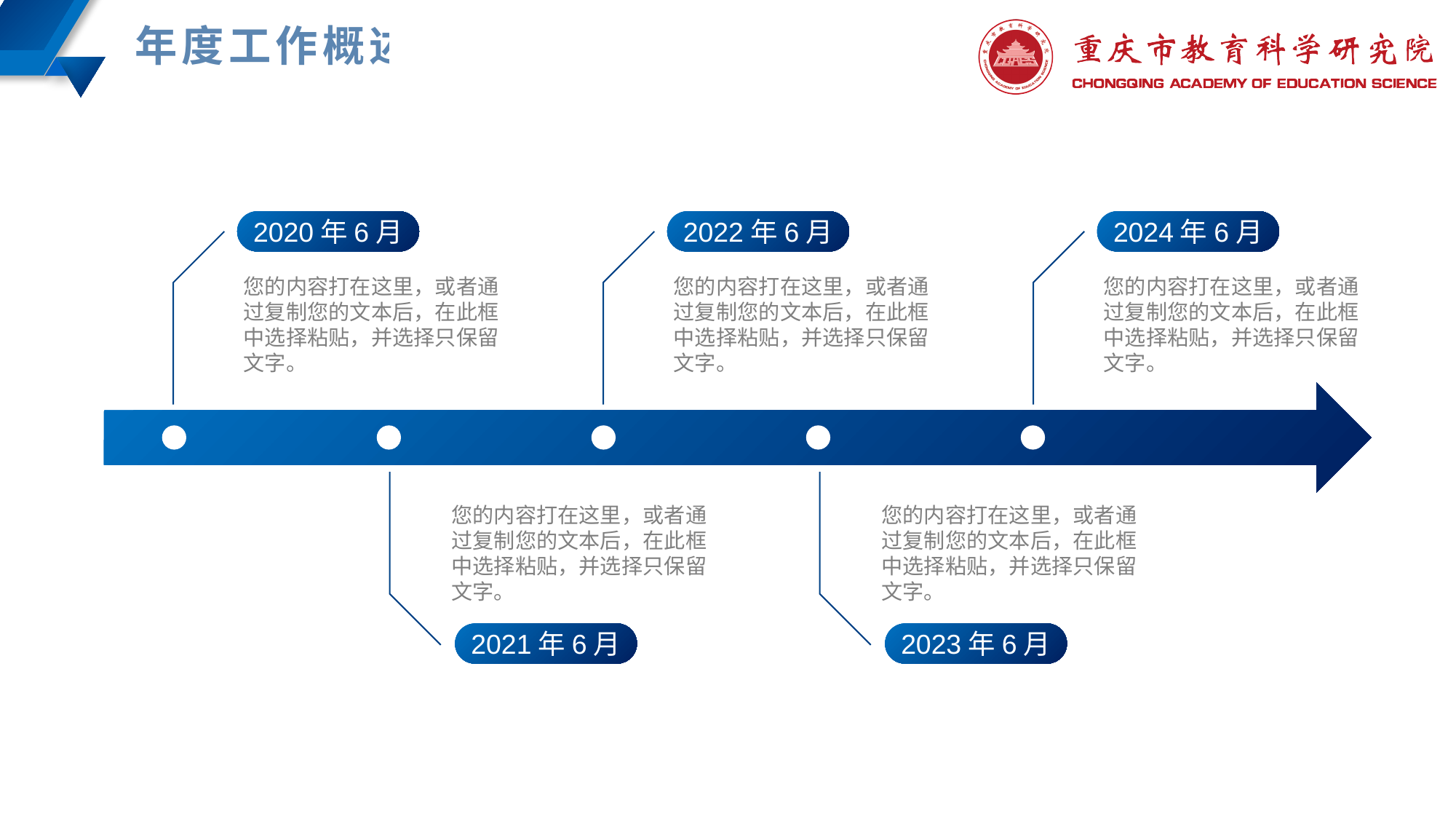

年度工作概述
2020年6月
2022年6月
2024年6月

您的内容打在这里，或者通过复制您的文本后，在此框中选择粘贴，并选择只保留文字。
您的内容打在这里，或者通过复制您的文本后，在此框中选择粘贴，并选择只保留文字。
您的内容打在这里，或者通过复制您的文本后，在此框中选择粘贴，并选择只保留文字。

您的内容打在这里，或者通过复制您的文本后，在此框中选择粘贴，并选择只保留文字。
您的内容打在这里，或者通过复制您的文本后，在此框中选择粘贴，并选择只保留文字。
2021年6月
2023年6月